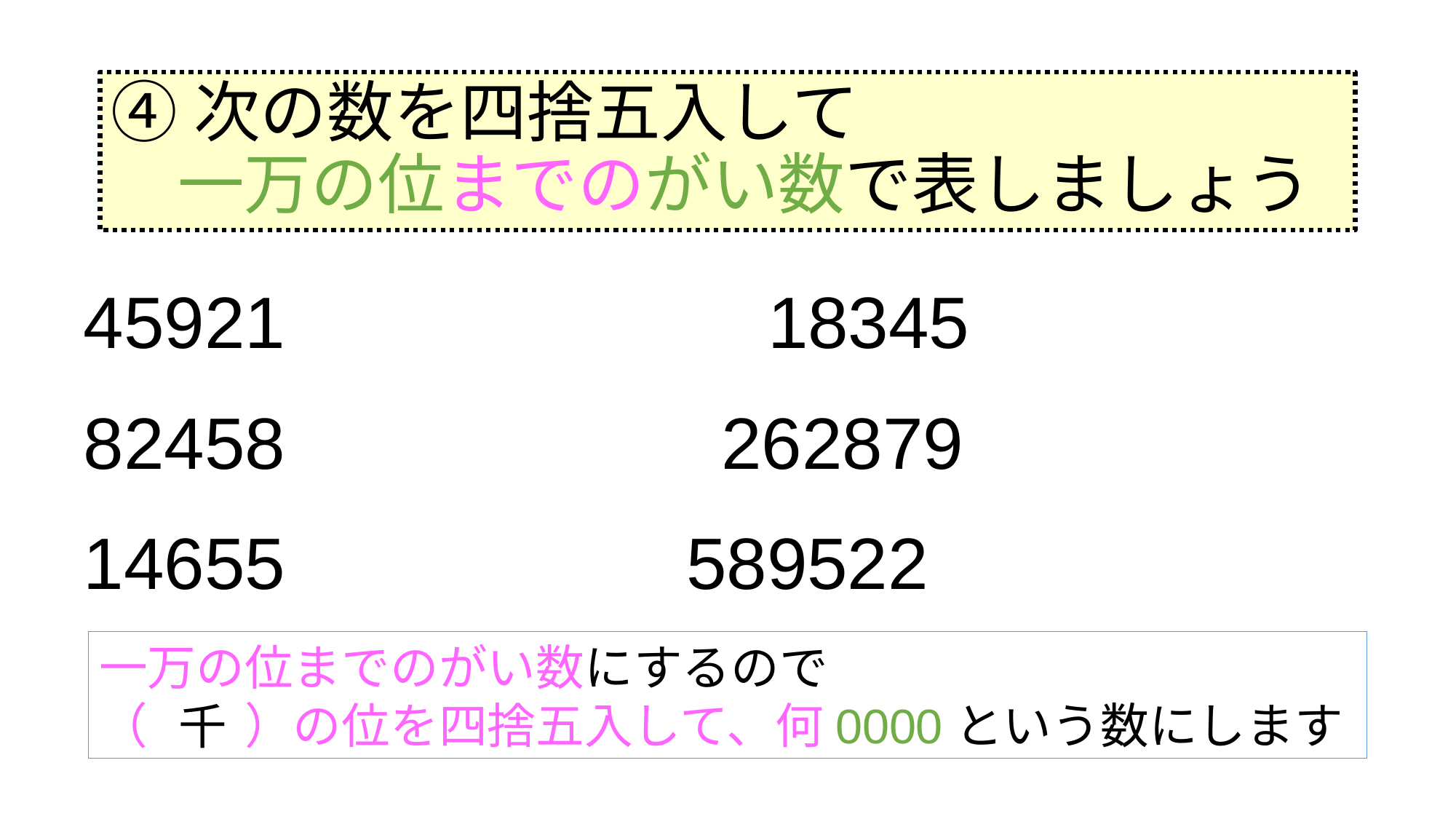

# ④次の数を四捨五入して 　一万の位までのがい数で表しましょう
45921
18345
82458
262879
14655
589522
一万の位までのがい数にするので
（　　）の位を四捨五入して、何0000という数にします
千